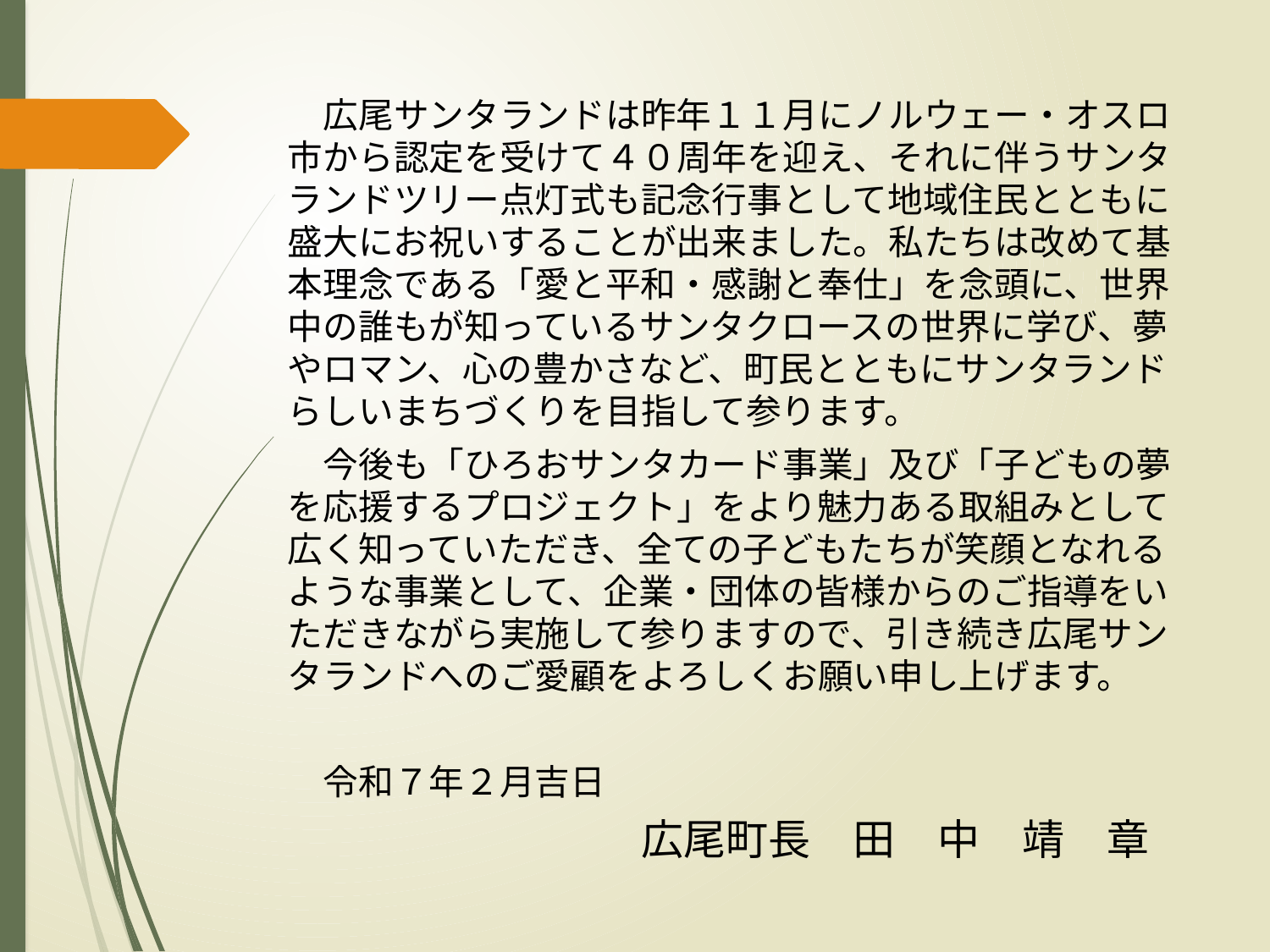

広尾サンタランドは昨年１１月にノルウェー・オスロ市から認定を受けて４０周年を迎え、それに伴うサンタランドツリー点灯式も記念行事として地域住民とともに盛大にお祝いすることが出来ました。私たちは改めて基本理念である「愛と平和・感謝と奉仕」を念頭に、世界中の誰もが知っているサンタクロースの世界に学び、夢やロマン、心の豊かさなど、町民とともにサンタランドらしいまちづくりを目指して参ります。
　今後も「ひろおサンタカード事業」及び「子どもの夢を応援するプロジェクト」をより魅力ある取組みとして広く知っていただき、全ての子どもたちが笑顔となれるような事業として、企業・団体の皆様からのご指導をいただきながら実施して参りますので、引き続き広尾サンタランドへのご愛顧をよろしくお願い申し上げます。

　令和７年２月吉日
　　　　　　　　　　広尾町長　田　中　靖　章